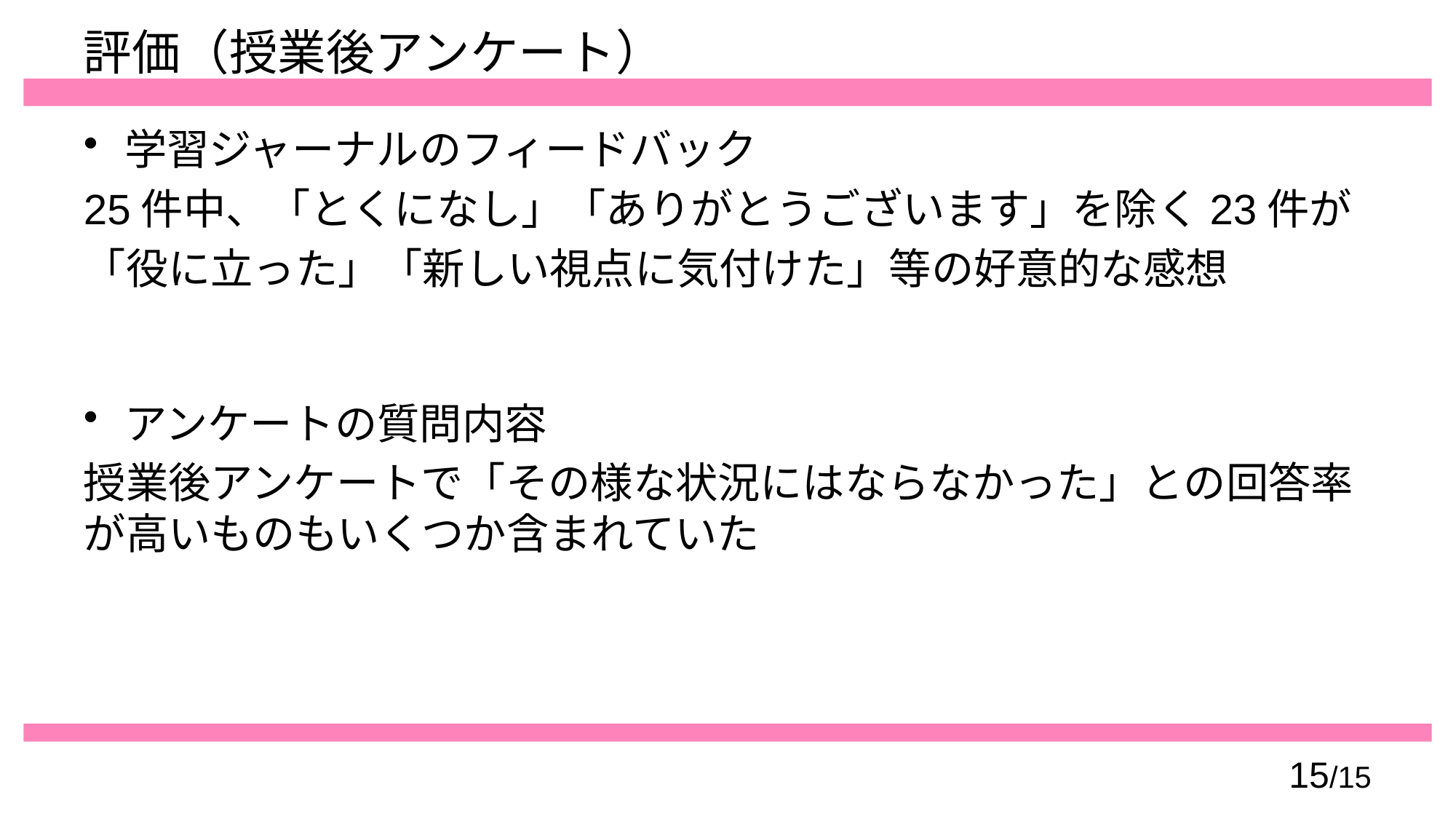

# 評価（授業後アンケート）
学習ジャーナルのフィードバック
25件中、「とくになし」「ありがとうございます」を除く23件が
「役に立った」「新しい視点に気付けた」等の好意的な感想
アンケートの質問内容
授業後アンケートで「その様な状況にはならなかった」との回答率が高いものもいくつか含まれていた
15/15